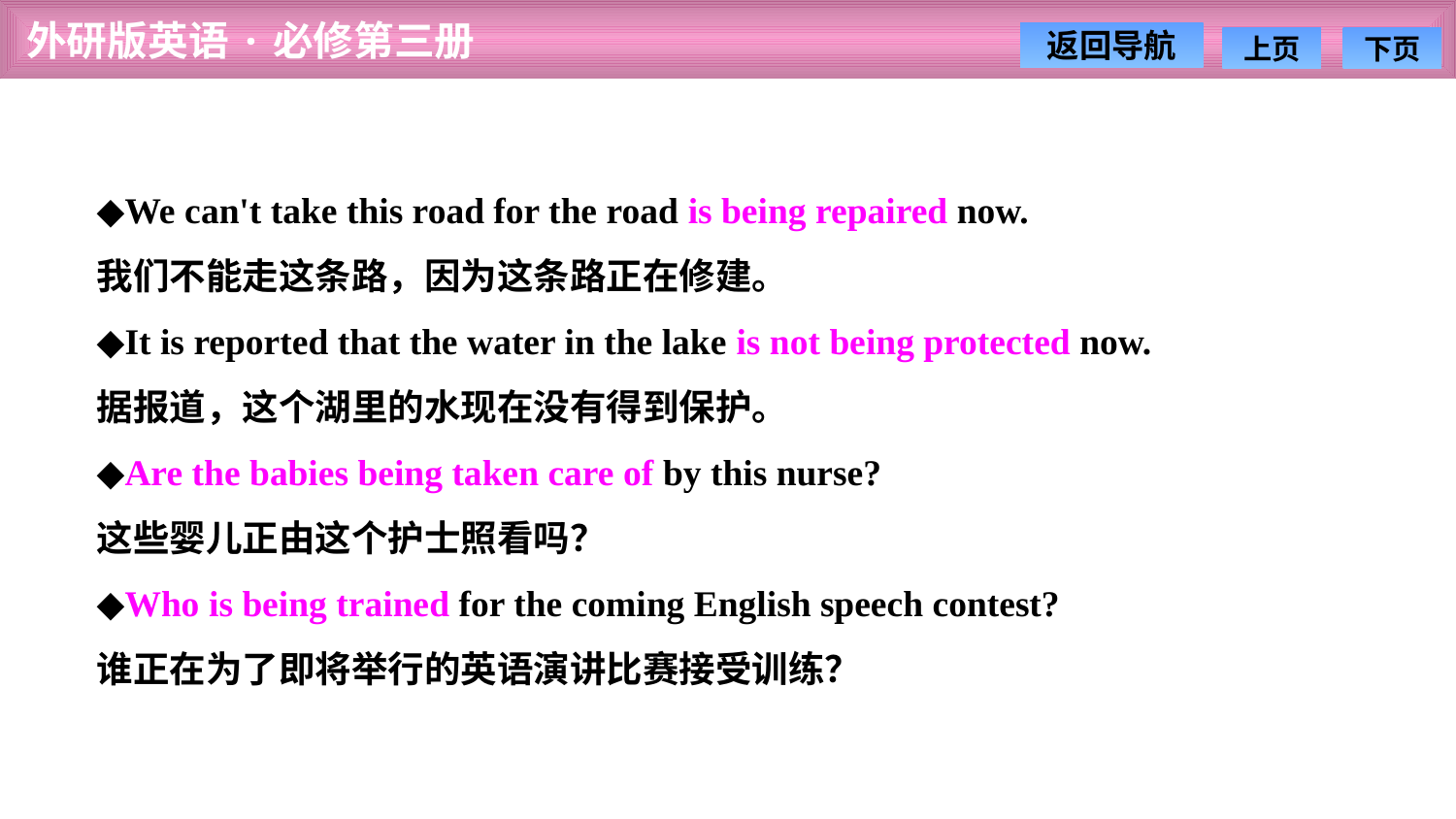

◆We can't take this road for the road is being repaired now.
我们不能走这条路，因为这条路正在修建。
◆It is reported that the water in the lake is not being protected now.
据报道，这个湖里的水现在没有得到保护。
◆Are the babies being taken care of by this nurse?
这些婴儿正由这个护士照看吗？
◆Who is being trained for the coming English speech contest?
谁正在为了即将举行的英语演讲比赛接受训练？